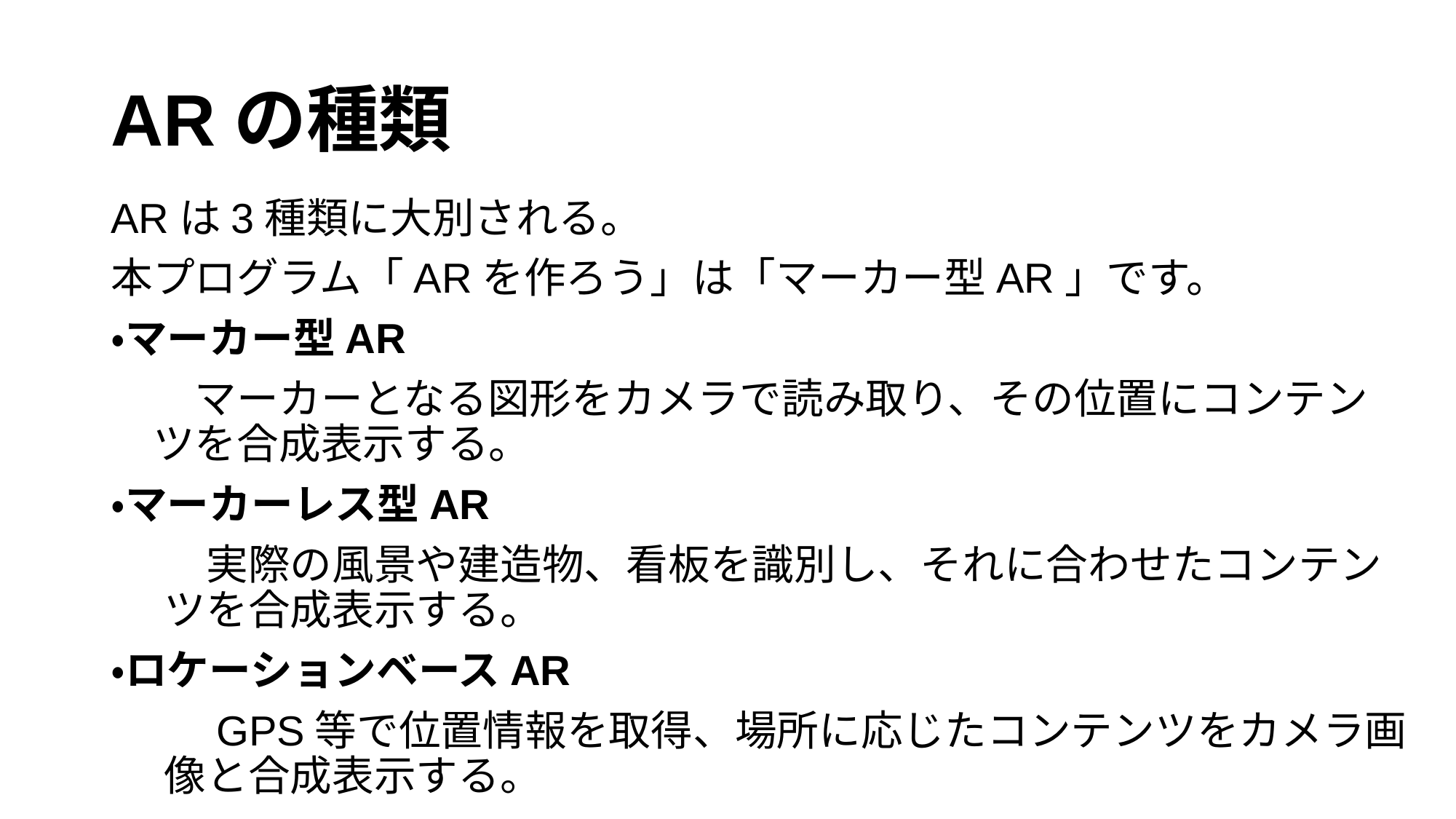

# ARの種類
ARは3種類に大別される。
本プログラム「ARを作ろう」は「マーカー型AR」です。
・マーカー型AR
　マーカーとなる図形をカメラで読み取り、その位置にコンテンツを合成表示する。
・マーカーレス型AR
　実際の風景や建造物、看板を識別し、それに合わせたコンテンツを合成表示する。
・ロケーションベースAR
　GPS等で位置情報を取得、場所に応じたコンテンツをカメラ画像と合成表示する。